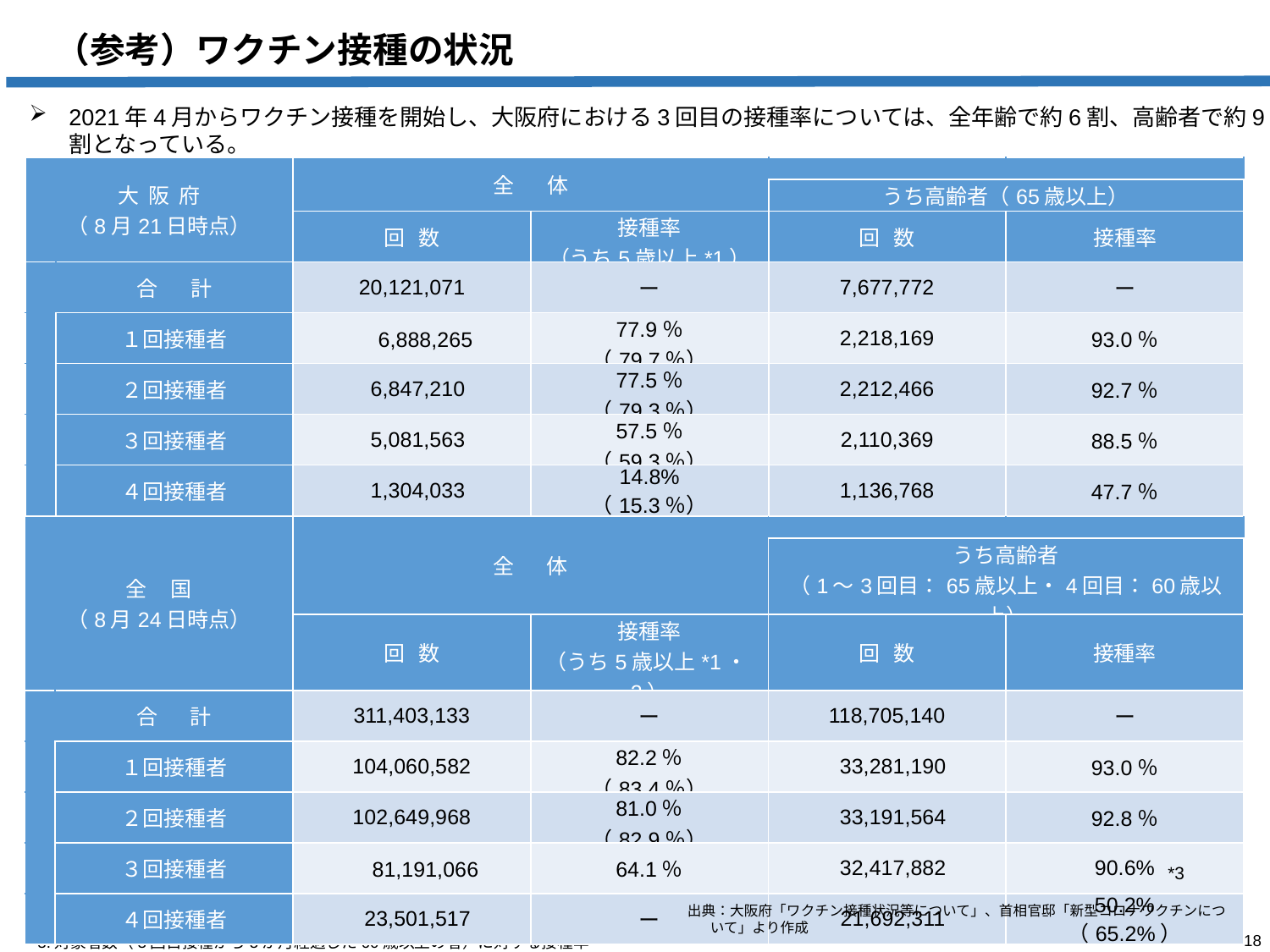

（参考）ワクチン接種の状況
2021年4月からワクチン接種を開始し、大阪府における3回目の接種率については、全年齢で約6割、高齢者で約9割となっている。
2022年5月から4回目接種が開始されている。
| 大 阪 府 （8月21日時点） |  | 全 体 |  |  |  |
| --- | --- | --- | --- | --- | --- |
|  |  |  |  | うち高齢者（65歳以上） |  |
|  |  | 回 数 | 接種率 （うち5歳以上\*1） | 回 数 | 接種率 |
|  | 合 計 | 20,121,071 | ー | 7,677,772 | ー |
|  | １回接種者 | 6,888,265 | 77.9％ （79.7％） | 2,218,169 | 93.0％ |
|  | ２回接種者 | 6,847,210 | 77.5％ （79.3％） | 2,212,466 | 92.7％ |
|  | ３回接種者 | 5,081,563 | 57.5％ （59.3％） | 2,110,369 | 88.5％ |
|  | ４回接種者 | 1,304,033 | 14.8% （15.3％） | 1,136,768 | 47.7％ |
| 全 国 （8月24日時点） |  | 全 体 |  |  |  |
| --- | --- | --- | --- | --- | --- |
|  |  |  |  | うち高齢者 （1～3回目：65歳以上・4回目：60歳以上） |  |
|  |  | 回 数 | 接種率 （うち5歳以上\*1・2） | 回 数 | 接種率 |
|  | 合 計 | 311,403,133 | ー | 118,705,140 | ー |
|  | １回接種者 | 104,060,582 | 82.2％ （83.4％） | 33,281,190 | 93.0％ |
|  | ２回接種者 | 102,649,968 | 81.0％ （82.9％） | 33,191,564 | 92.8％ |
|  | ３回接種者 | 81,191,066 | 64.1％ | 32,417,882 | 90.6% |
|  | ４回接種者 | 23,501,517 | ー | 21,692,311 | 50.2% （65.2%） |
*3
*1.小児接種（5～11歳）については、2022年3月開始
*2.8月22日時点
*3.対象者数（3回目接種から5か月経過した60歳以上の者）に対する接種率
出典：大阪府「ワクチン接種状況等について」、首相官邸「新型コロナワクチンについて」より作成
18